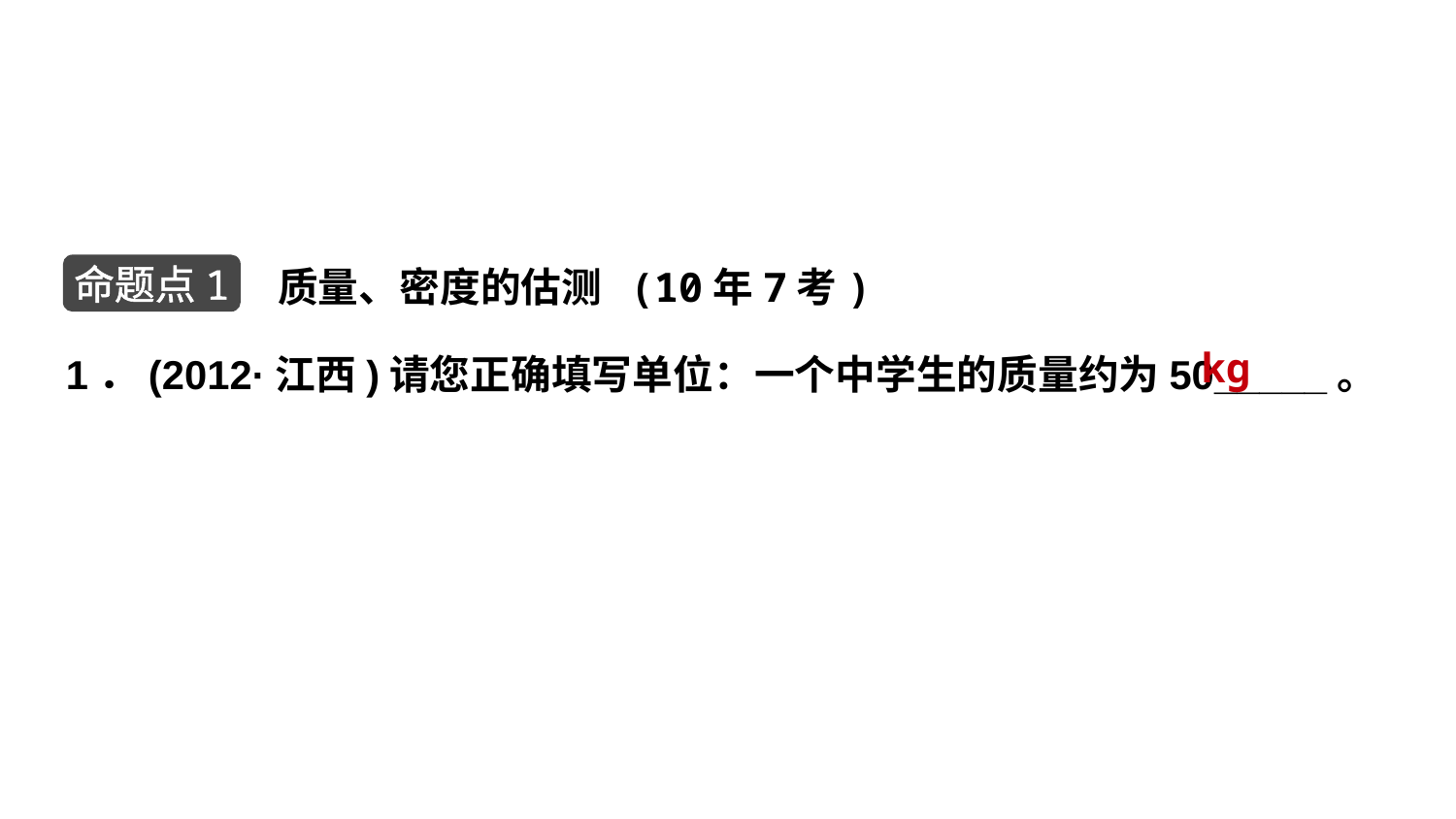

质量、密度的估测  (10年7考)
命题点1
 kg
1．(2012·江西)请您正确填写单位：一个中学生的质量约为50_____。